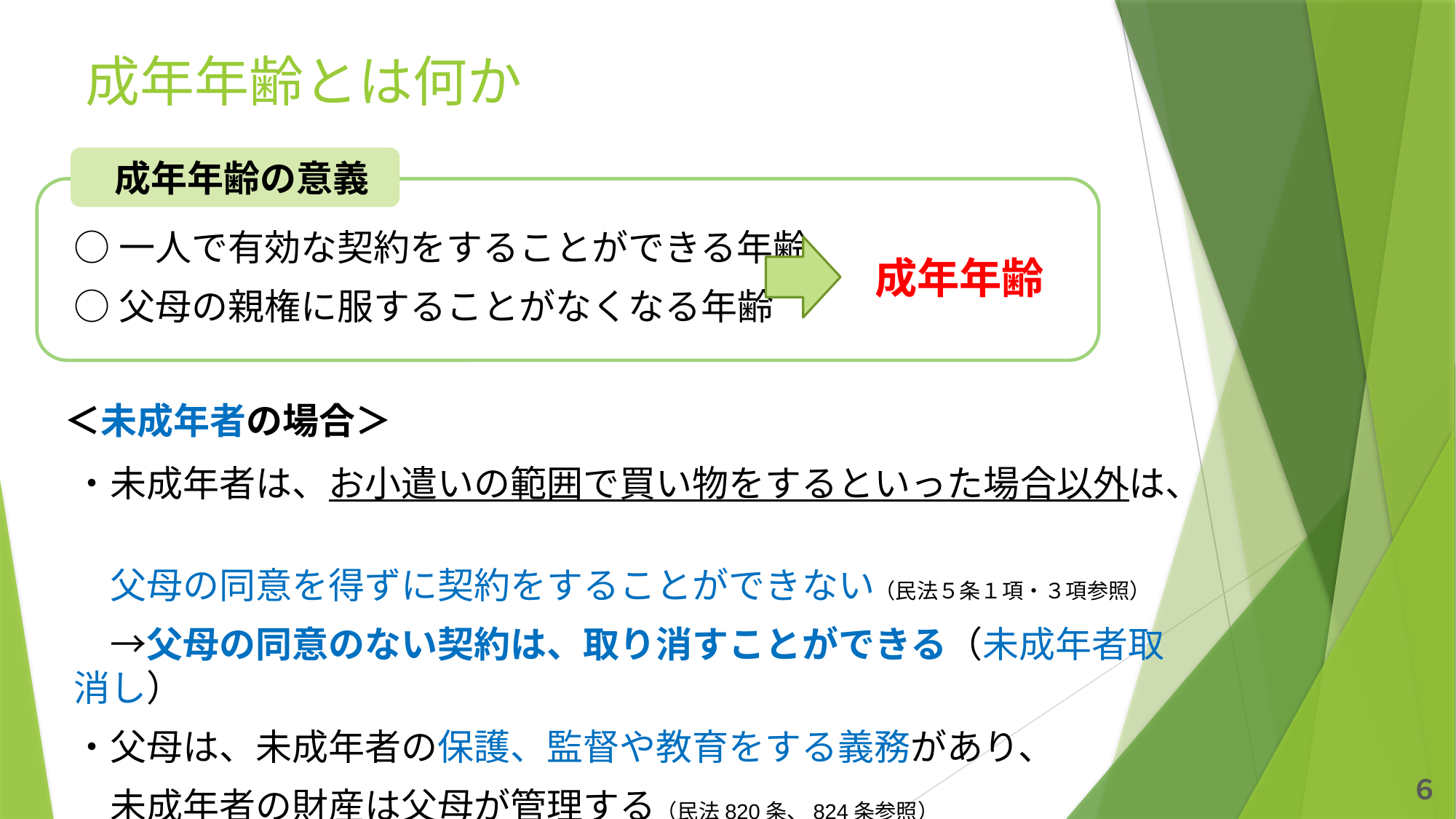

# 成年年齢とは何か
　成年年齢の意義

○一人で有効な契約をすることができる年齢
○父母の親権に服することがなくなる年齢

・未成年者は、お小遣いの範囲で買い物をするといった場合以外は、
　父母の同意を得ずに契約をすることができない（民法５条１項・３項参照）
　→父母の同意のない契約は、取り消すことができる（未成年者取消し）
・父母は、未成年者の保護、監督や教育をする義務があり、
　未成年者の財産は父母が管理する（民法820条、824条参照）

    成年年齢
 ＜未成年者の場合＞
６